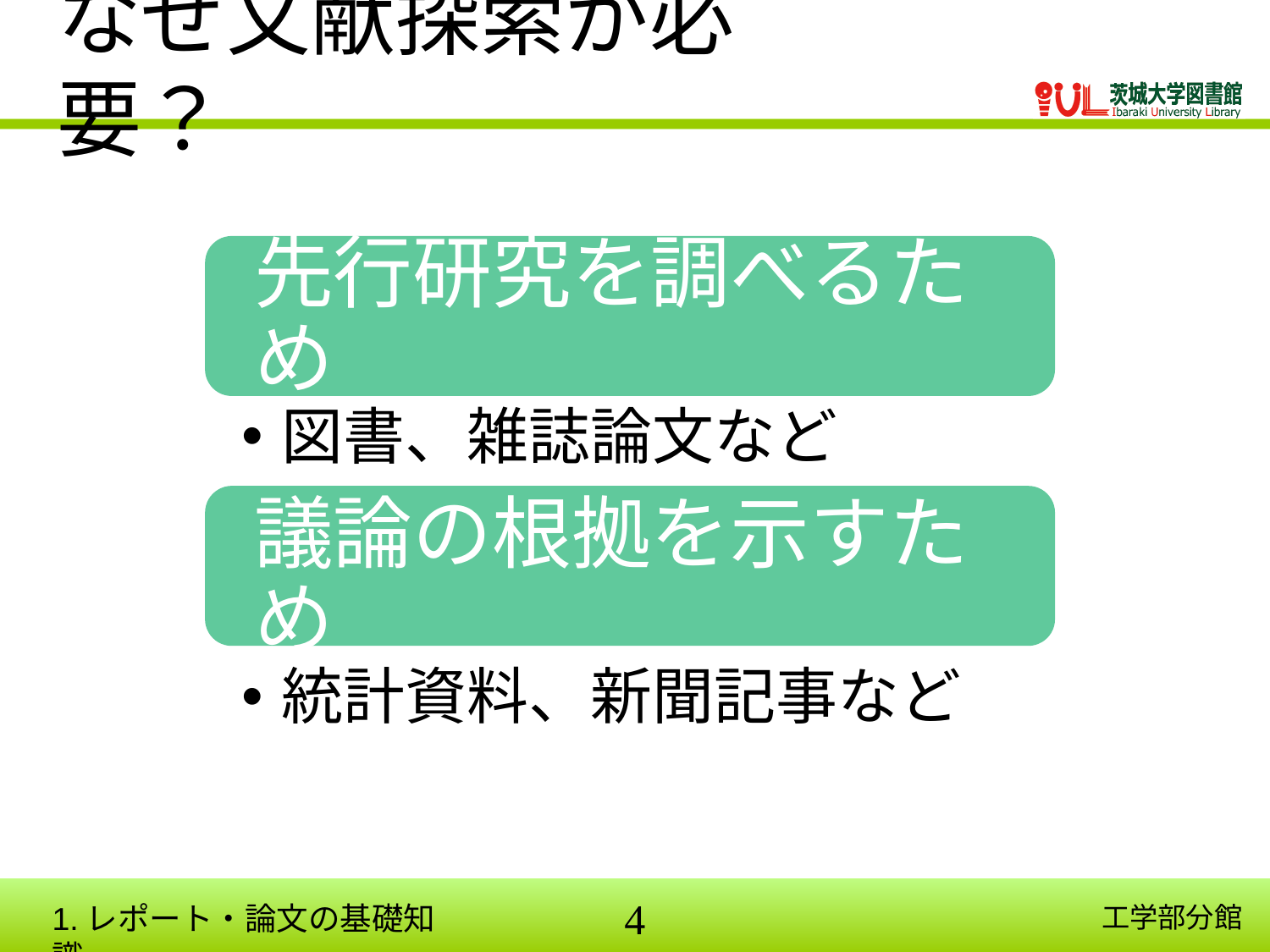

なぜ文献探索が必要？
先行研究を調べるため
図書、雑誌論文など
議論の根拠を示すため
統計資料、新聞記事など

1.レポート・論文の基礎知識
工学部分館